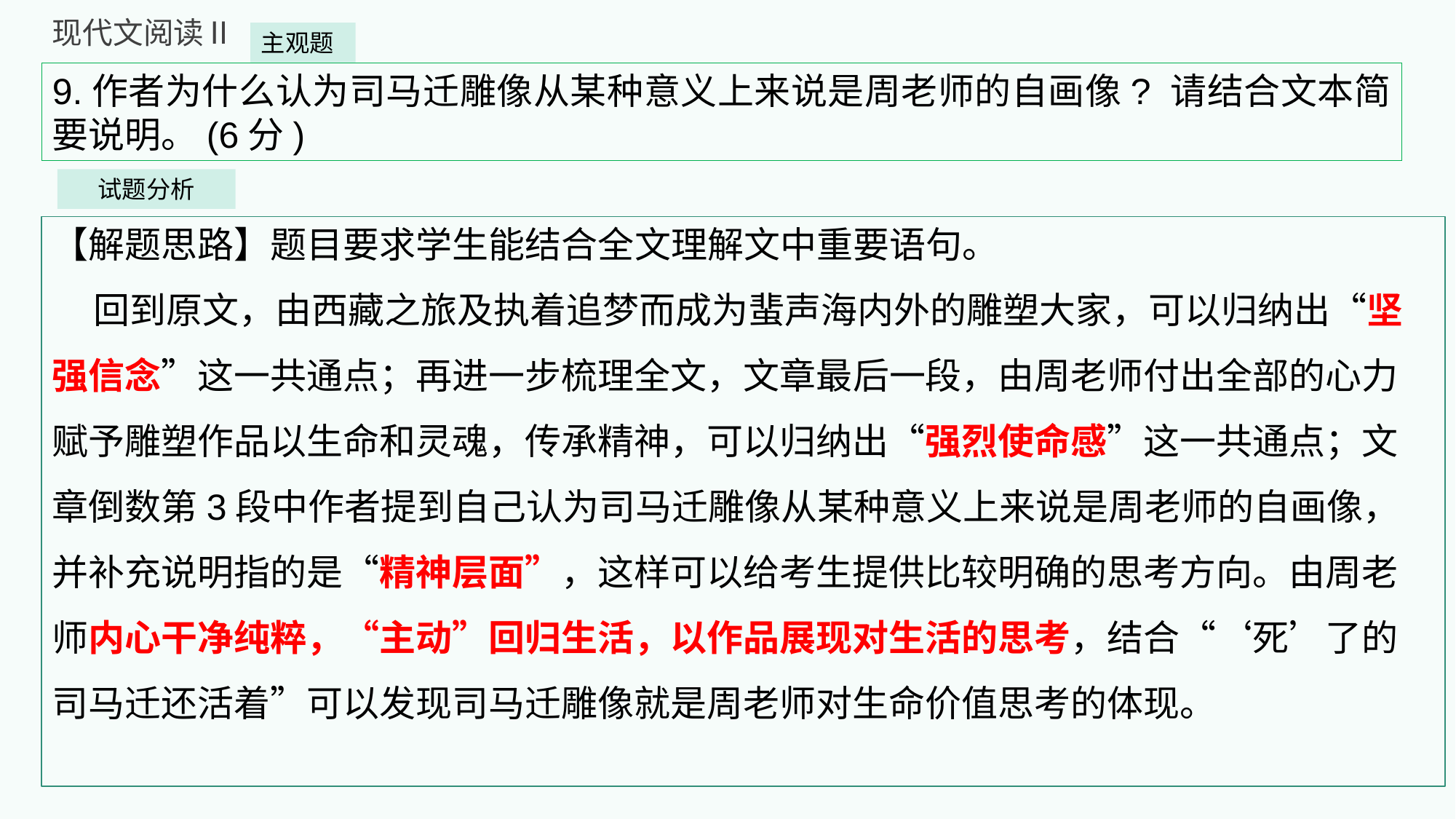

现代文阅读Ⅱ
主观题
9.作者为什么认为司马迁雕像从某种意义上来说是周老师的自画像? 请结合文本简要说明。(6分)
试题分析
【解题思路】题目要求学生能结合全文理解文中重要语句。
    回到原文，由西藏之旅及执着追梦而成为蜚声海内外的雕塑大家，可以归纳出“坚强信念”这一共通点；再进一步梳理全文，文章最后一段，由周老师付出全部的心力赋予雕塑作品以生命和灵魂，传承精神，可以归纳出“强烈使命感”这一共通点；文章倒数第3段中作者提到自己认为司马迁雕像从某种意义上来说是周老师的自画像，并补充说明指的是“精神层面”，这样可以给考生提供比较明确的思考方向。由周老师内心干净纯粹，“主动”回归生活，以作品展现对生活的思考，结合“‘死’了的司马迁还活着”可以发现司马迁雕像就是周老师对生命价值思考的体现。